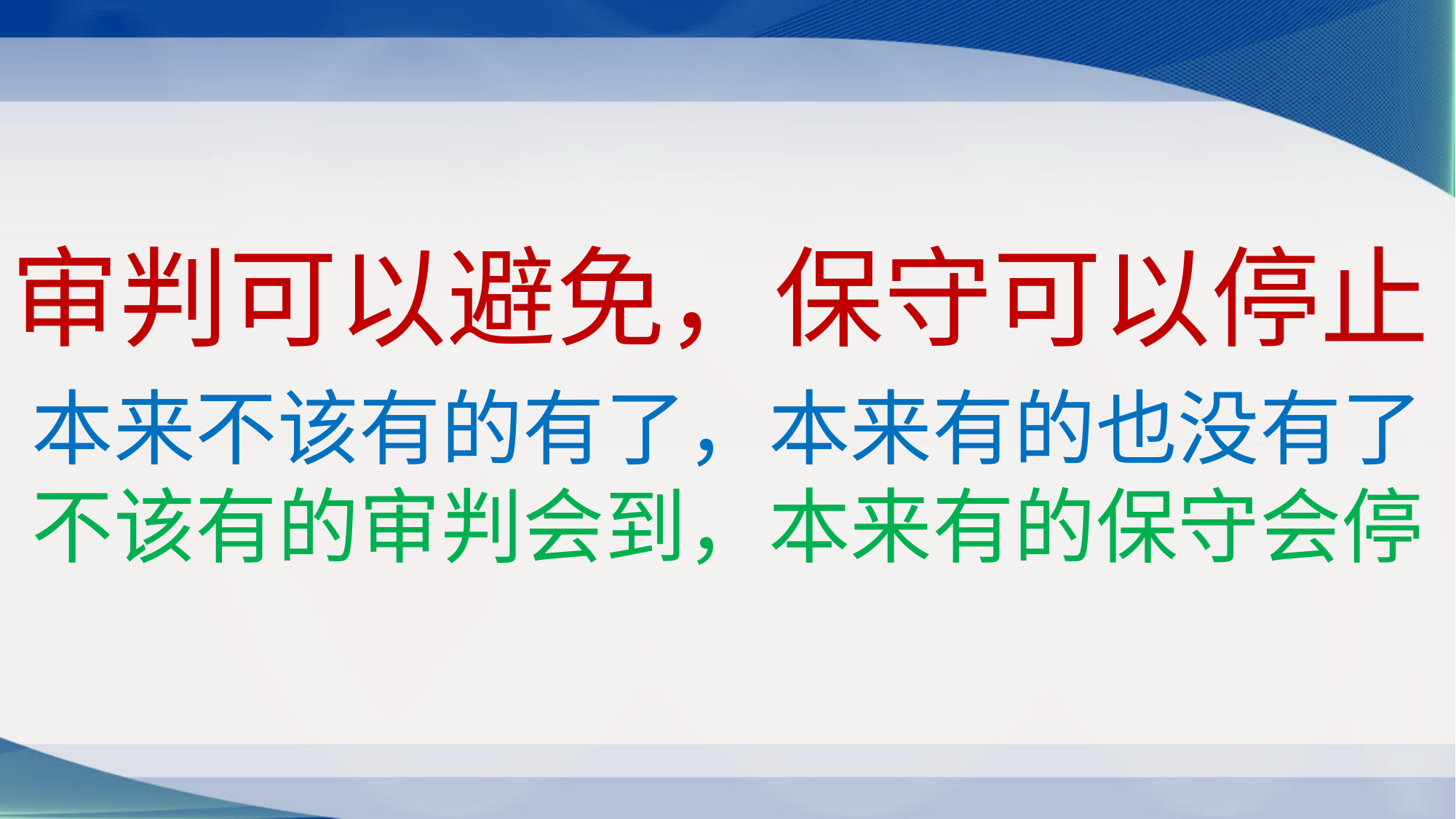

审判可以避免，保守可以停止
本来不该有的有了，本来有的也没有了 不该有的审判会到，本来有的保守会停